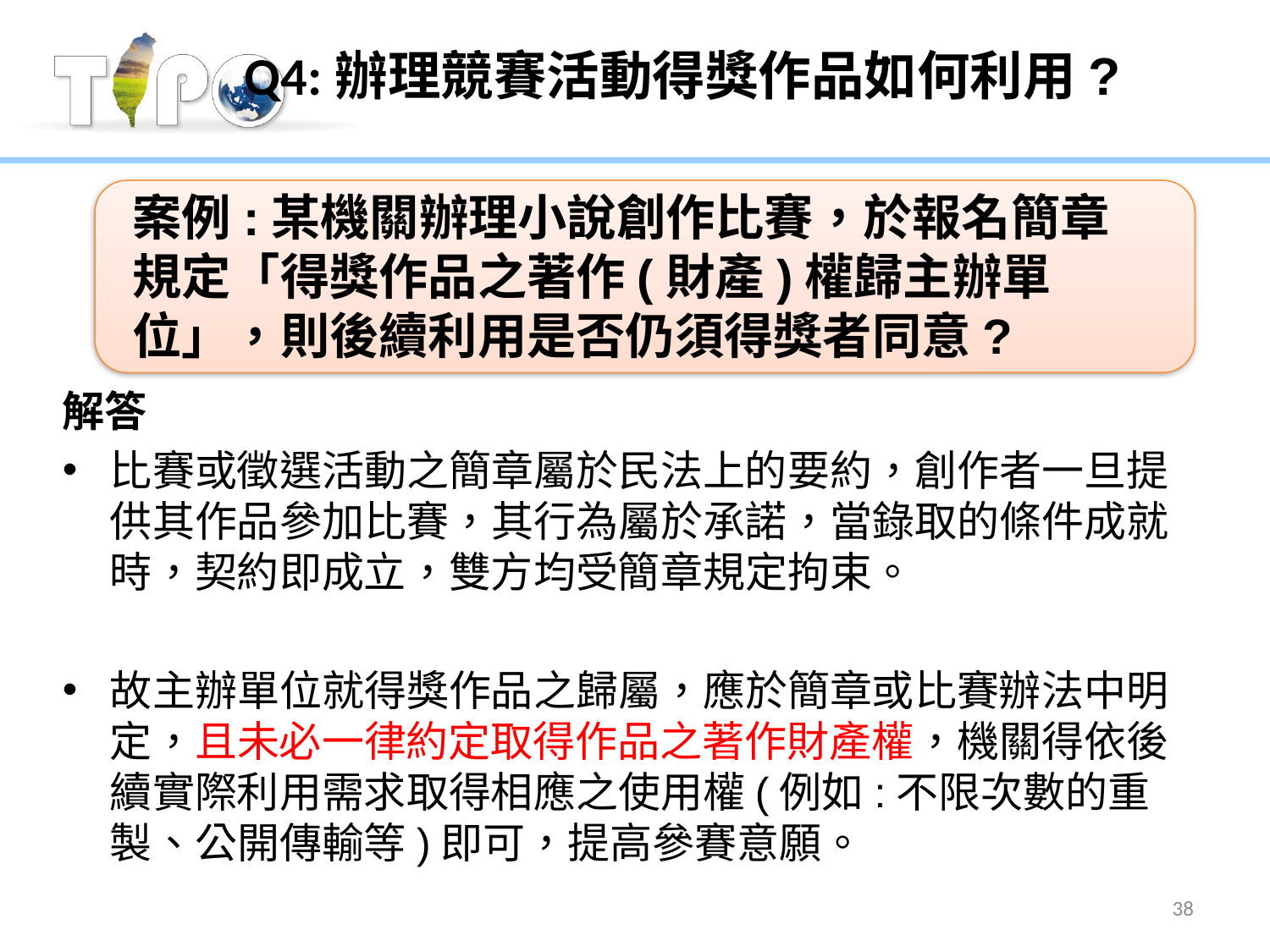

# Q4:辦理競賽活動得獎作品如何利用?

案例:某機關辦理小說創作比賽，於報名簡章規定「得獎作品之著作(財產)權歸主辦單位」，則後續利用是否仍須得獎者同意?

解答
比賽或徵選活動之簡章屬於民法上的要約，創作者一旦提供其作品參加比賽，其行為屬於承諾，當錄取的條件成就時，契約即成立，雙方均受簡章規定拘束。

故主辦單位就得獎作品之歸屬，應於簡章或比賽辦法中明定，且未必一律約定取得作品之著作財產權，機關得依後續實際利用需求取得相應之使用權(例如:不限次數的重製、公開傳輸等)即可，提高參賽意願。

38